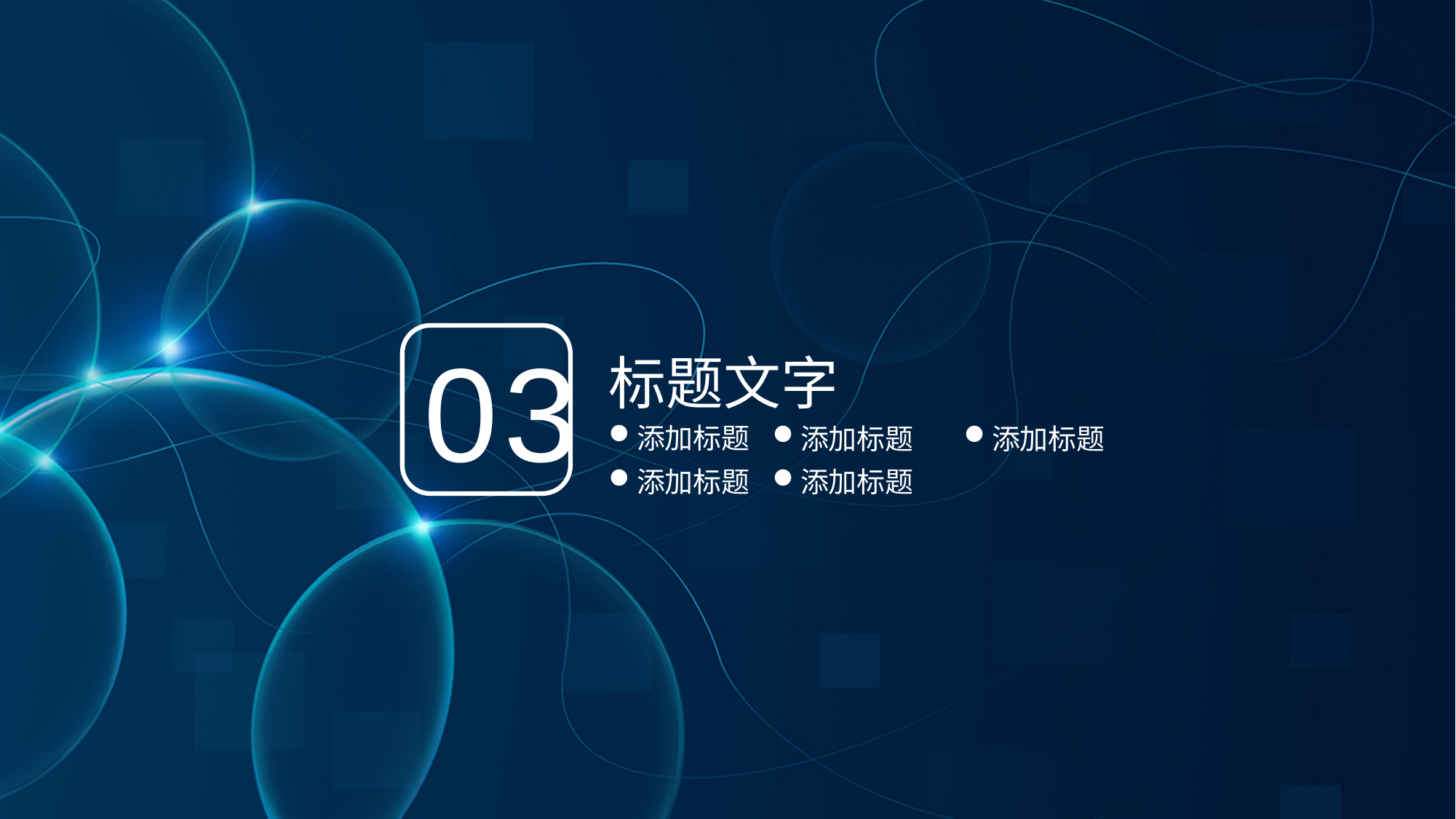

标题文字

03
添加标题
添加标题
添加标题
添加标题
添加标题